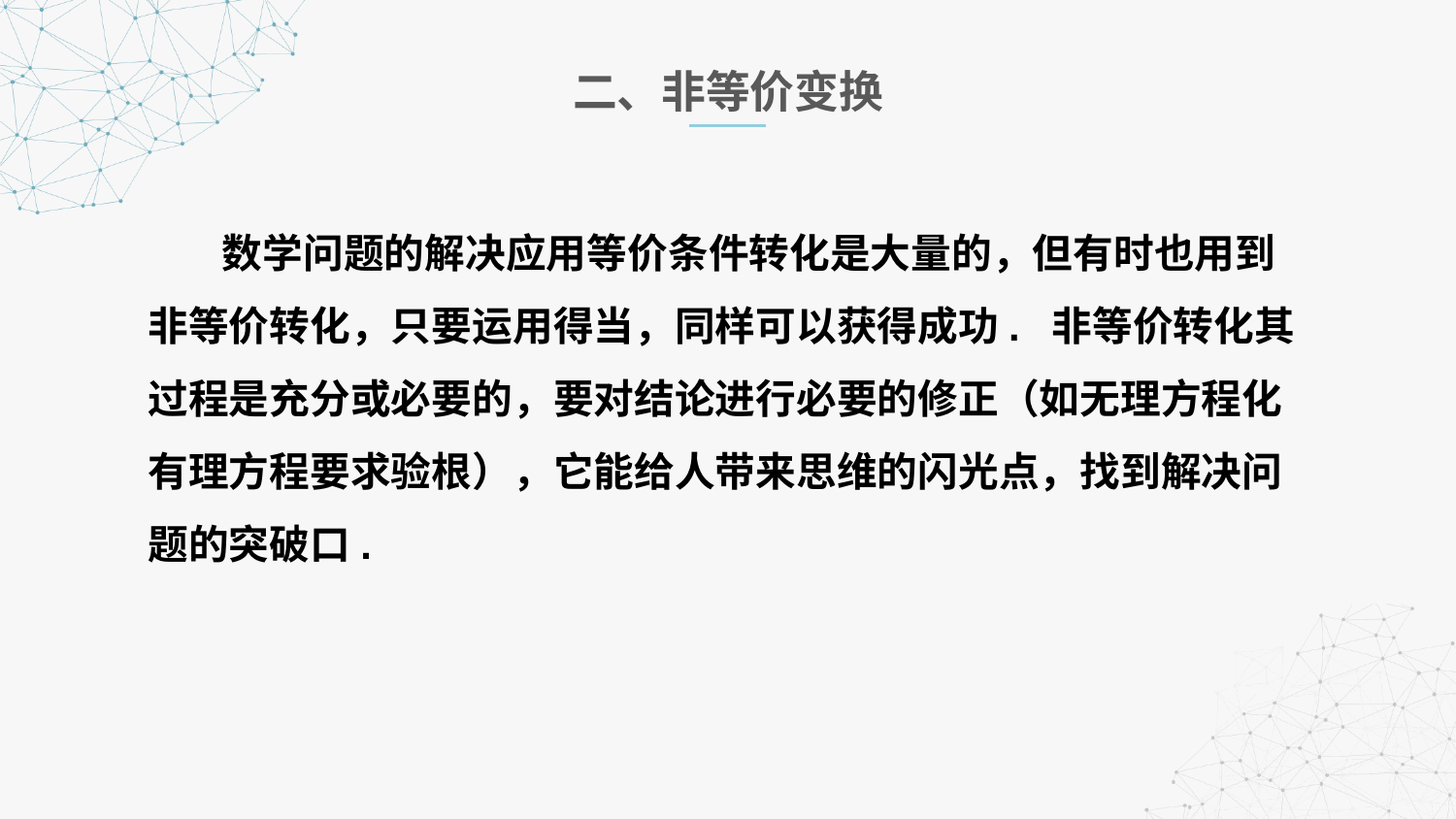

二、非等价变换
       数学问题的解决应用等价条件转化是大量的，但有时也用到非等价转化，只要运用得当，同样可以获得成功.  非等价转化其过程是充分或必要的，要对结论进行必要的修正（如无理方程化有理方程要求验根），它能给人带来思维的闪光点，找到解决问题的突破口.